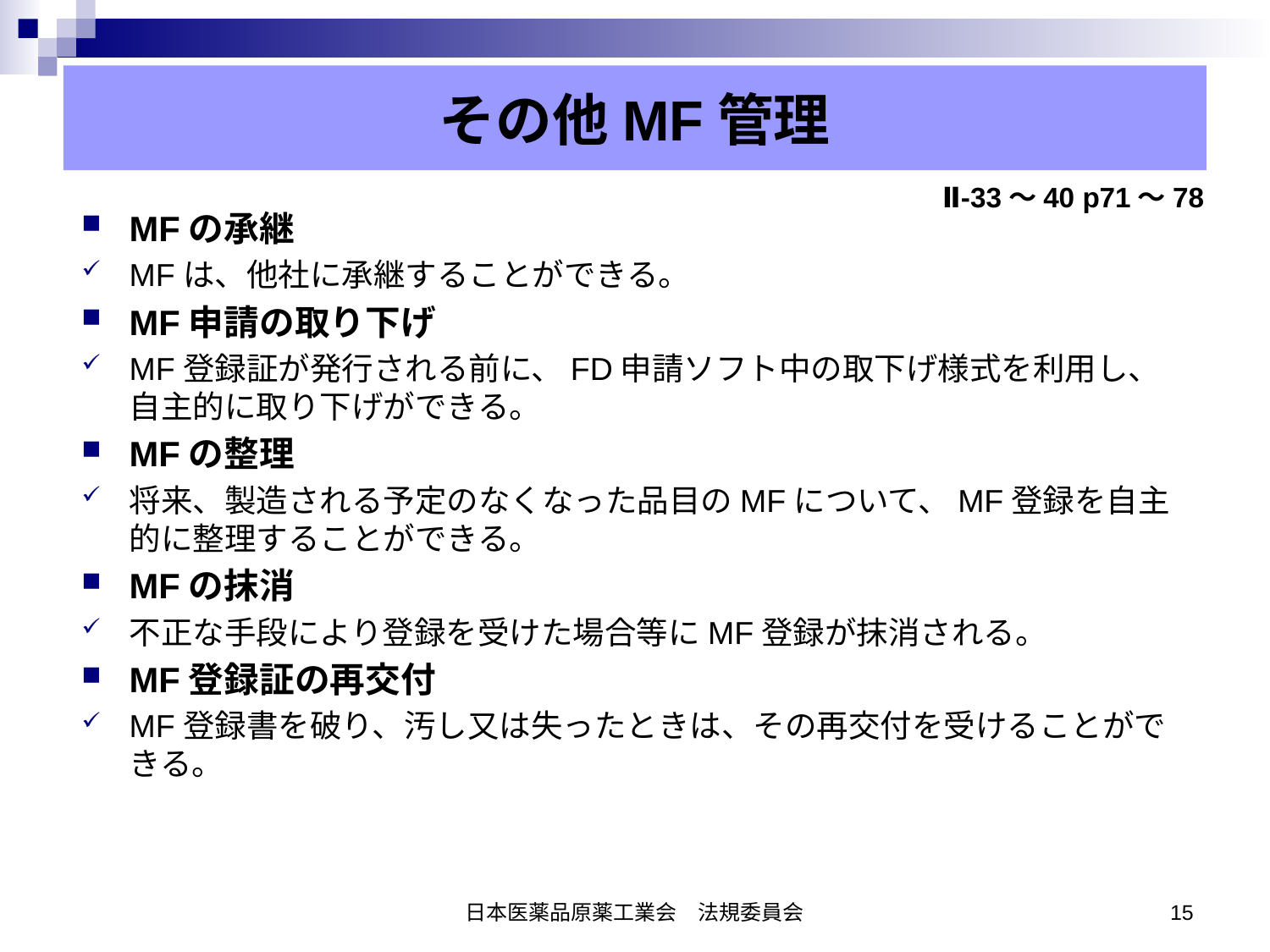

その他MF管理
Ⅱ-33〜40 p71〜78
MFの承継
MFは、他社に承継することができる。
MF申請の取り下げ
MF登録証が発行される前に、FD申請ソフト中の取下げ様式を利用し、自主的に取り下げができる。
MFの整理
将来、製造される予定のなくなった品目のMFについて、MF登録を自主的に整理することができる。
MFの抹消
不正な手段により登録を受けた場合等にMF登録が抹消される。
MF登録証の再交付
MF登録書を破り、汚し又は失ったときは、その再交付を受けることができる。

日本医薬品原薬工業会　法規委員会
15